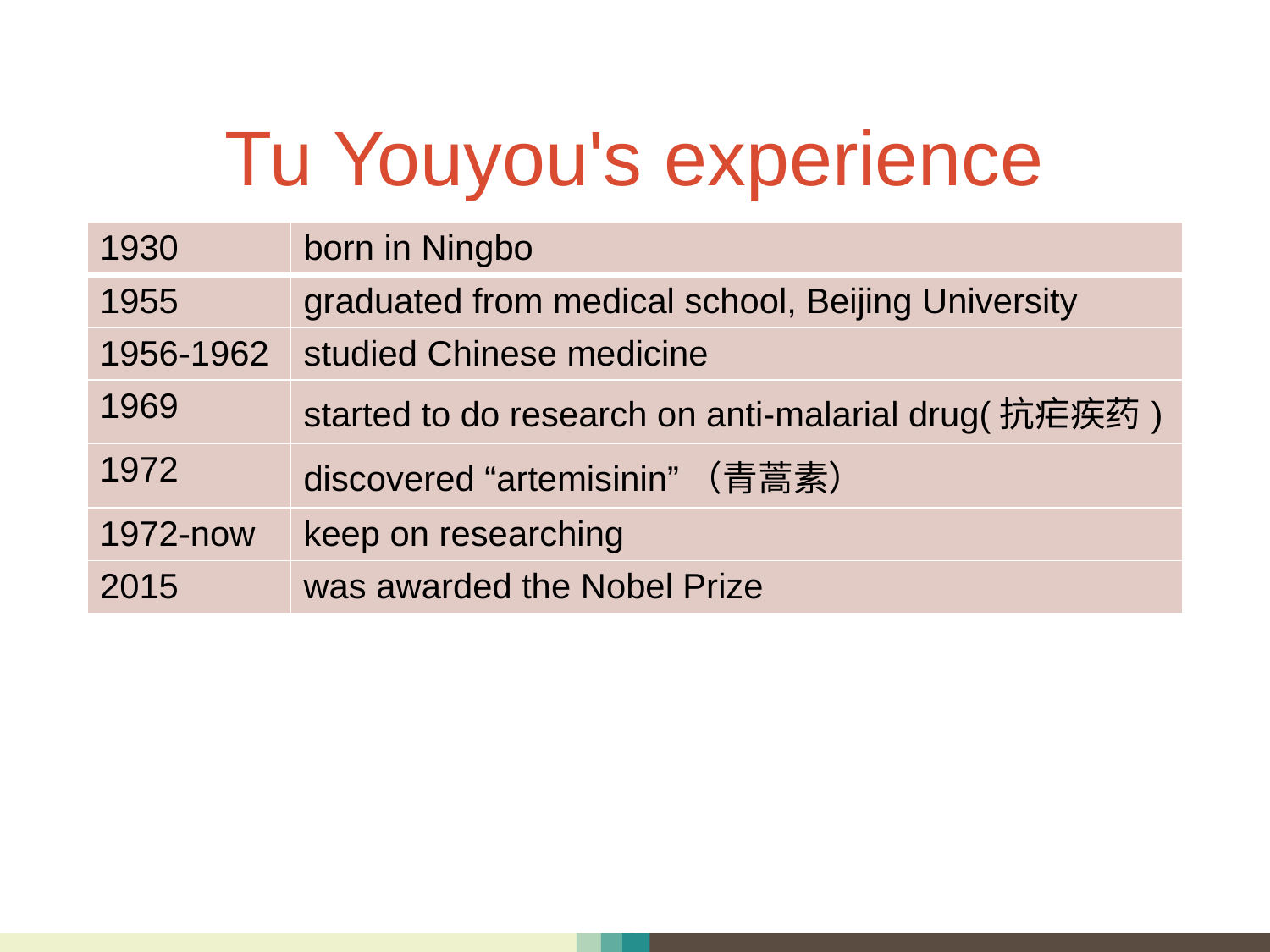

# Tu Youyou's experience
| 1930 | born in Ningbo |
| --- | --- |
| 1955 | graduated from medical school, Beijing University |
| 1956-1962 | studied Chinese medicine |
| 1969 | started to do research on anti-malarial drug(抗疟疾药) |
| 1972 | discovered “artemisinin”（青蒿素） |
| 1972-now | keep on researching |
| 2015 | was awarded the Nobel Prize |